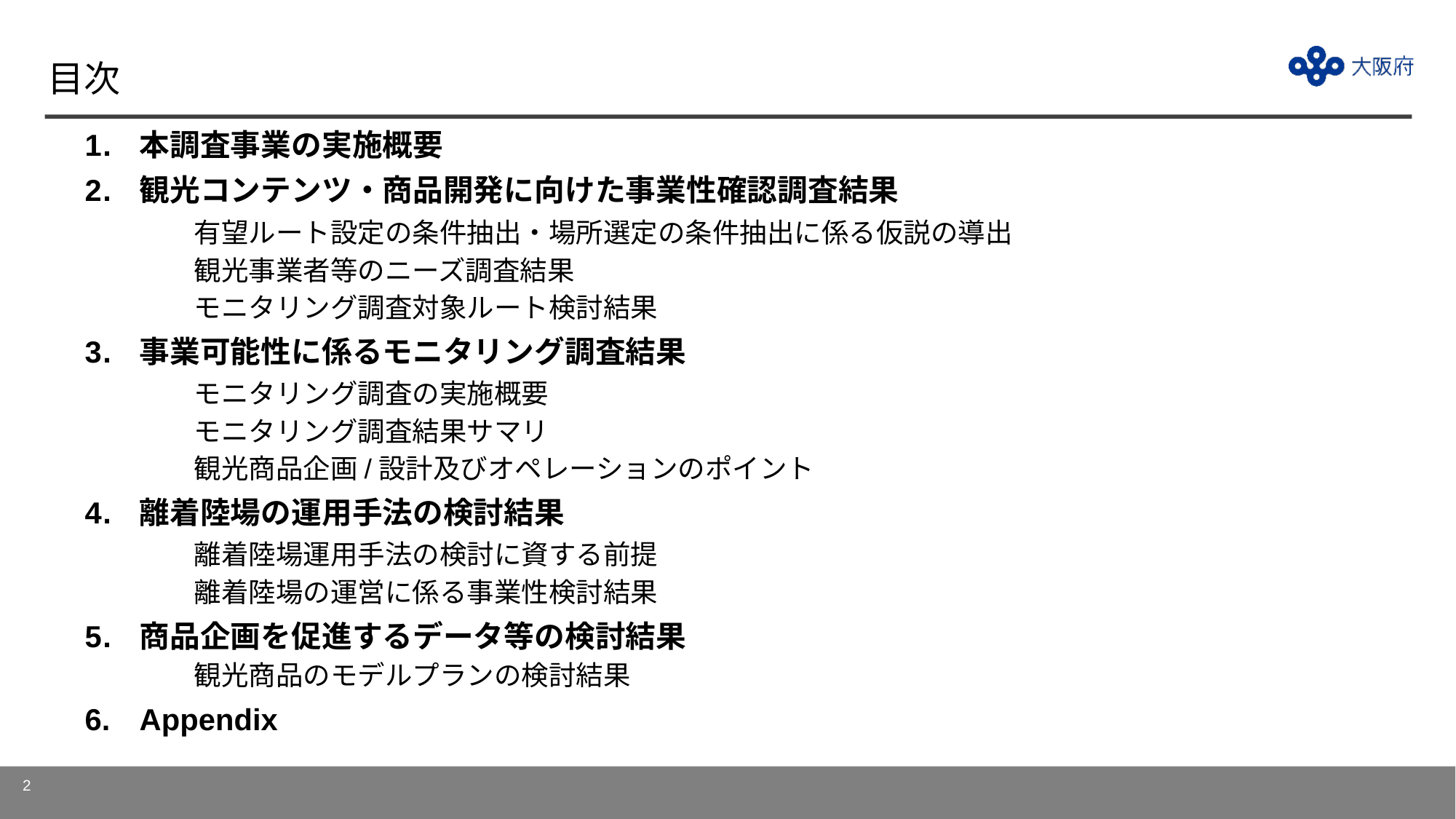

# 目次
本調査事業の実施概要
観光コンテンツ・商品開発に向けた事業性確認調査結果
	有望ルート設定の条件抽出・場所選定の条件抽出に係る仮説の導出
	観光事業者等のニーズ調査結果
	モニタリング調査対象ルート検討結果
事業可能性に係るモニタリング調査結果
	モニタリング調査の実施概要
	モニタリング調査結果サマリ
	観光商品企画/設計及びオペレーションのポイント
離着陸場の運⽤⼿法の検討結果
	離着陸場運用手法の検討に資する前提
	離着陸場の運営に係る事業性検討結果
商品企画を促進するデータ等の検討結果
	観光商品のモデルプランの検討結果
Appendix